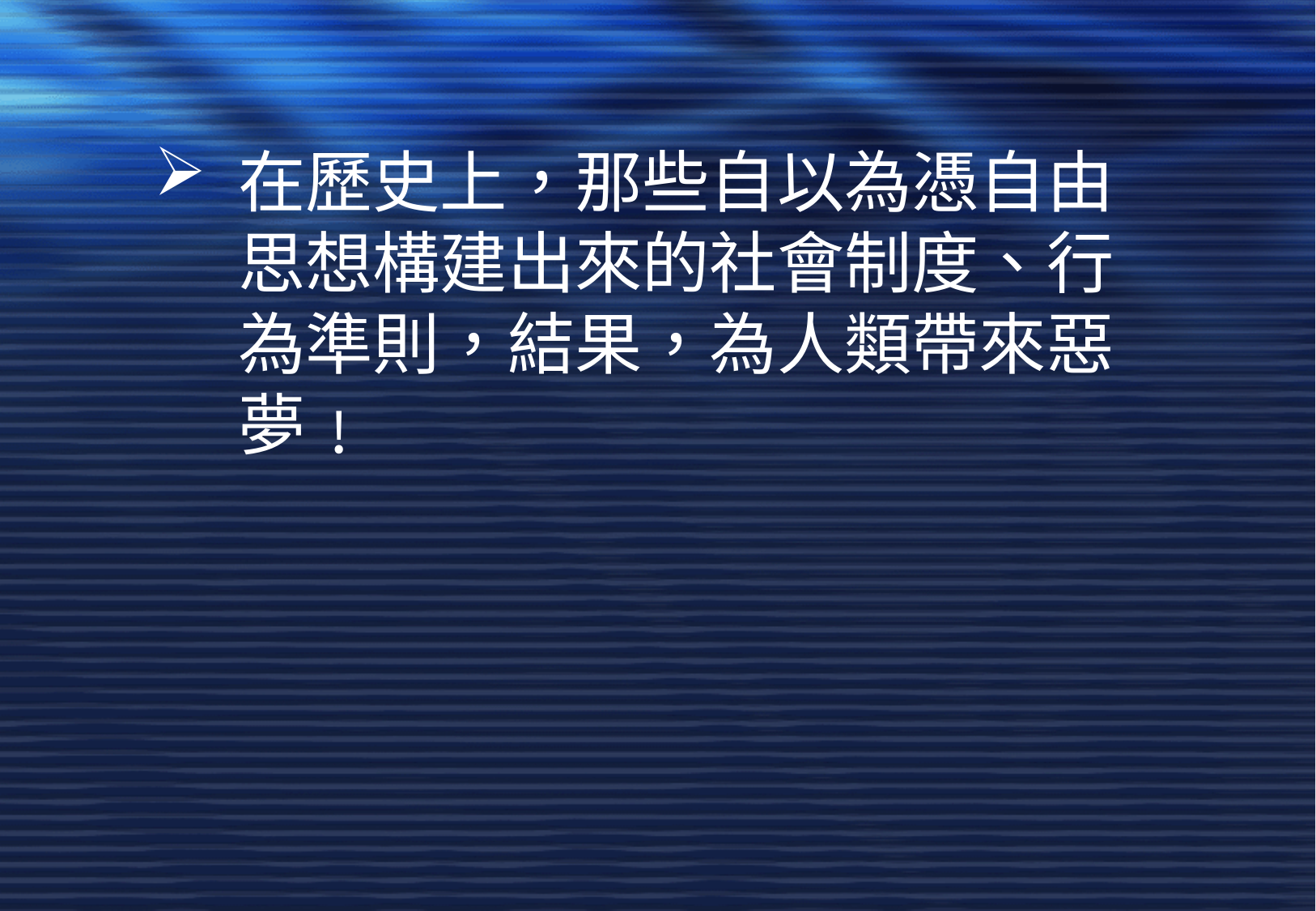

在歷史上，那些自以為憑自由思想構建出來的社會制度、行為準則，結果，為人類帶來惡夢﹗